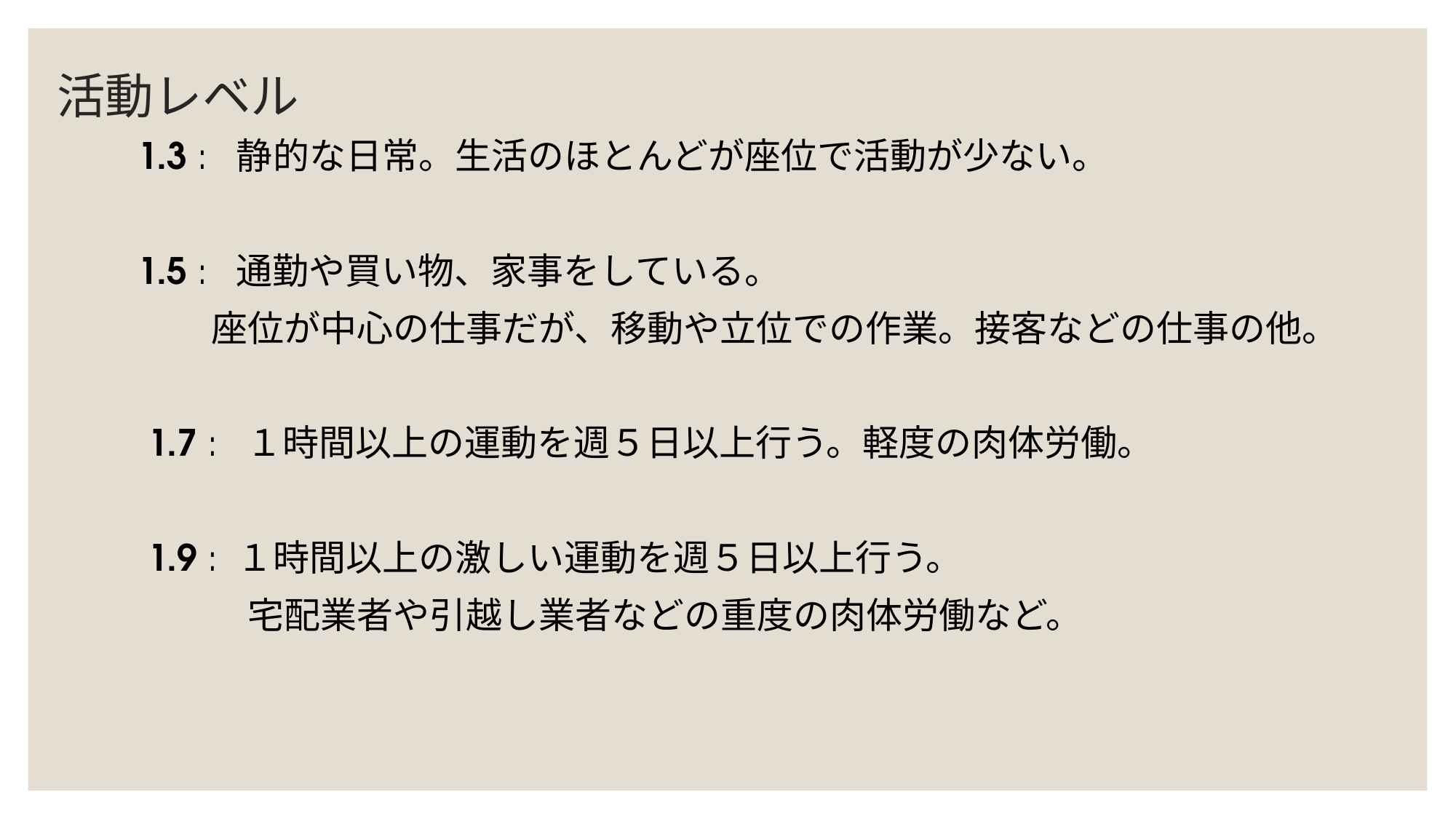

# 活動レベル
1.3 :  静的な日常。生活のほとんどが座位で活動が少ない。

1.5 :  通勤や買い物、家事をしている。
　　座位が中心の仕事だが、移動や立位での作業。接客などの仕事の他。

 1.7 :  １時間以上の運動を週５日以上行う。軽度の肉体労働。

 1.9 : １時間以上の激しい運動を週５日以上行う。
　　　宅配業者や引越し業者などの重度の肉体労働など。